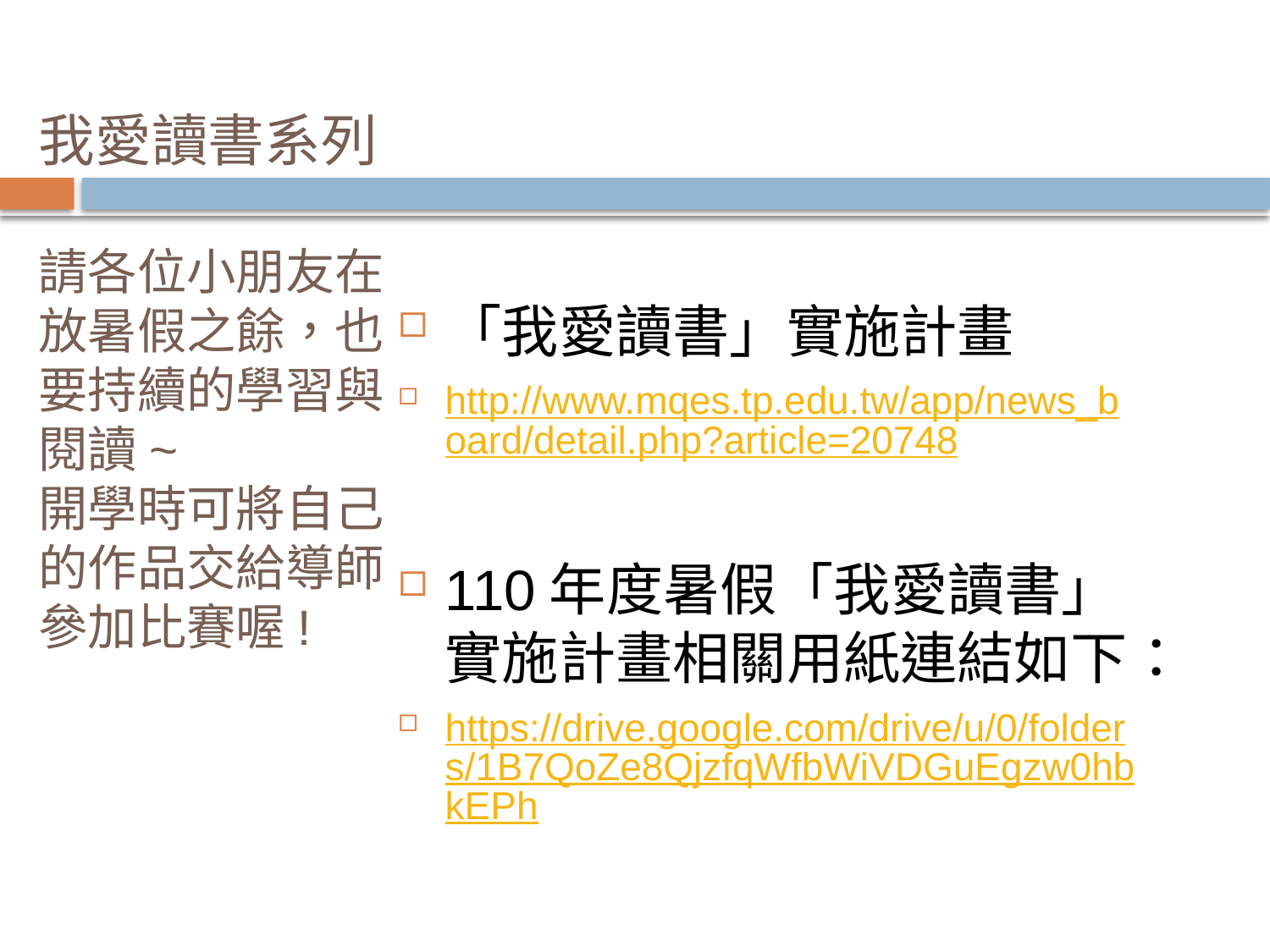

# 我愛讀書系列 請各位小朋友在放暑假之餘，也要持續的學習與閱讀~ 開學時可將自己的作品交給導師參加比賽喔!

「我愛讀書」實施計畫
http://www.mqes.tp.edu.tw/app/news_board/detail.php?article=20748

110年度暑假「我愛讀書」實施計畫相關用紙連結如下：
https://drive.google.com/drive/u/0/folders/1B7QoZe8QjzfqWfbWiVDGuEgzw0hbkEPh